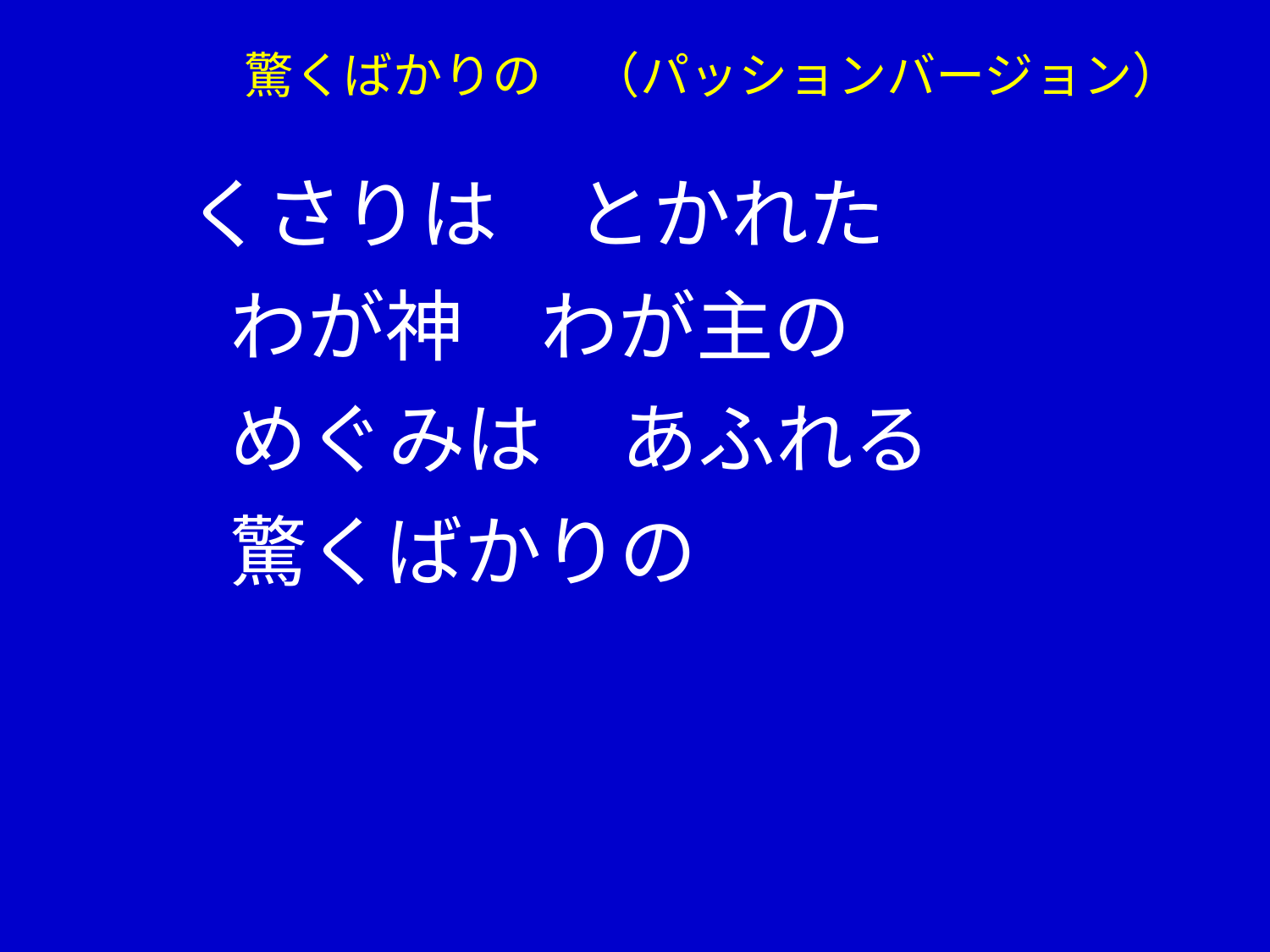

# 驚くばかりの　（パッションバージョン）
　  くさりは　とかれた
　　わが神　わが主の
　　めぐみは　あふれる
　　驚くばかりの